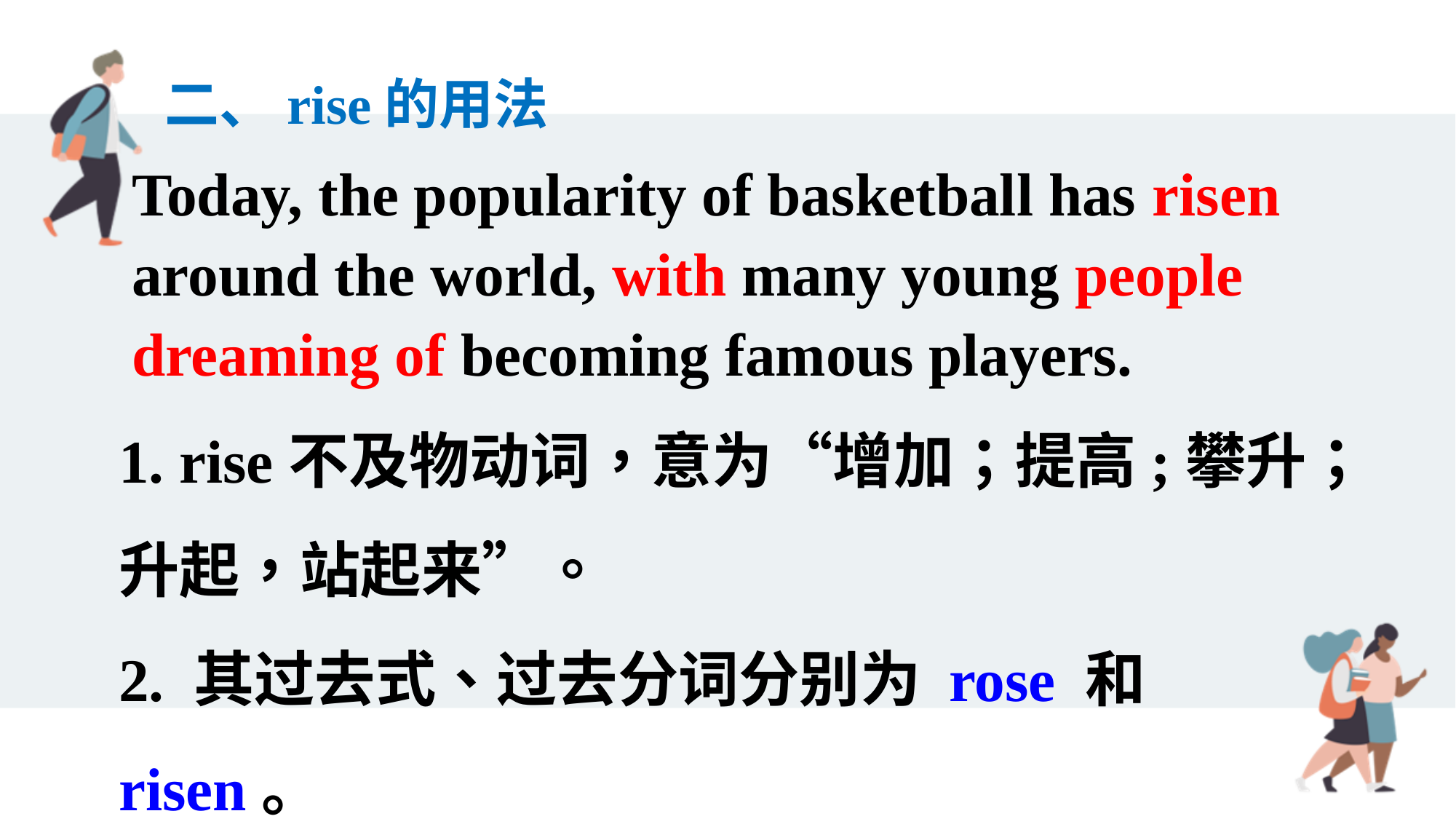

二、rise的用法
    Today, the popularity of basketball has risen
    around the world, with many young people
    dreaming of becoming famous players.
1. rise不及物动词，意为“增加；提高;攀升；升起，站起来”。
2. 其过去式、过去分词分别为 rose 和 risen。